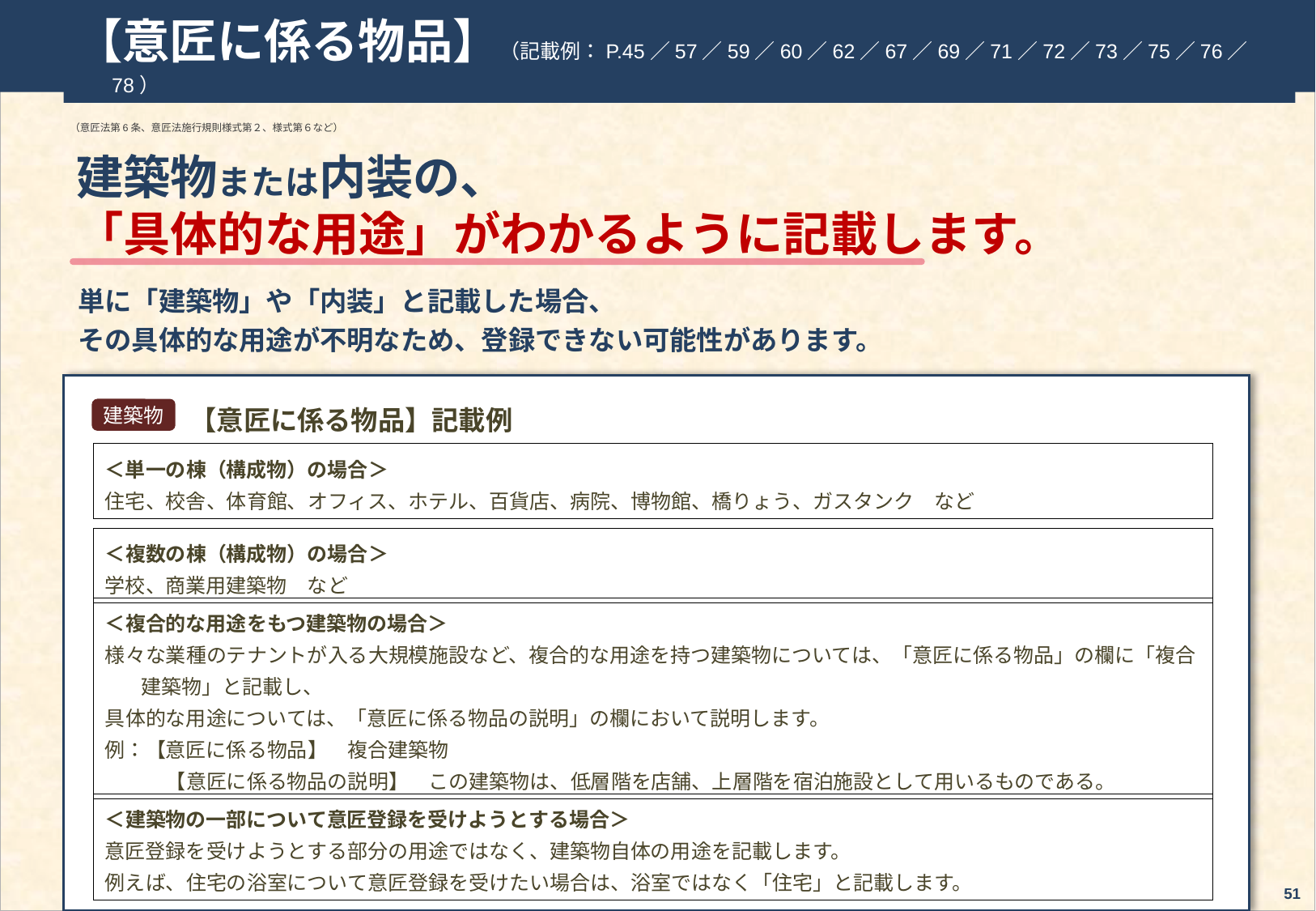

【意匠に係る物品】（記載例：P.45／57／59／60／62／67／69／71／72／73／75／76／78）
（意匠法第6条、意匠法施行規則様式第２、様式第６など）
建築物または内装の、
「具体的な用途」がわかるように記載します。
単に「建築物」や「内装」と記載した場合、
その具体的な用途が不明なため、登録できない可能性があります。

【意匠に係る物品】記載例
建築物
＜単一の棟（構成物）の場合＞
住宅、校舎、体育館、オフィス、ホテル、百貨店、病院、博物館、橋りょう、ガスタンク　など
＜複数の棟（構成物）の場合＞
学校、商業用建築物　など
＜複合的な用途をもつ建築物の場合＞
様々な業種のテナントが入る大規模施設など、複合的な用途を持つ建築物については、「意匠に係る物品」の欄に「複合建築物」と記載し、
具体的な用途については、「意匠に係る物品の説明」の欄において説明します。
例：【意匠に係る物品】　複合建築物
　　　【意匠に係る物品の説明】　この建築物は、低層階を店舗、上層階を宿泊施設として用いるものである。
＜建築物の一部について意匠登録を受けようとする場合＞
意匠登録を受けようとする部分の用途ではなく、建築物自体の用途を記載します。
例えば、住宅の浴室について意匠登録を受けたい場合は、浴室ではなく「住宅」と記載します。
51